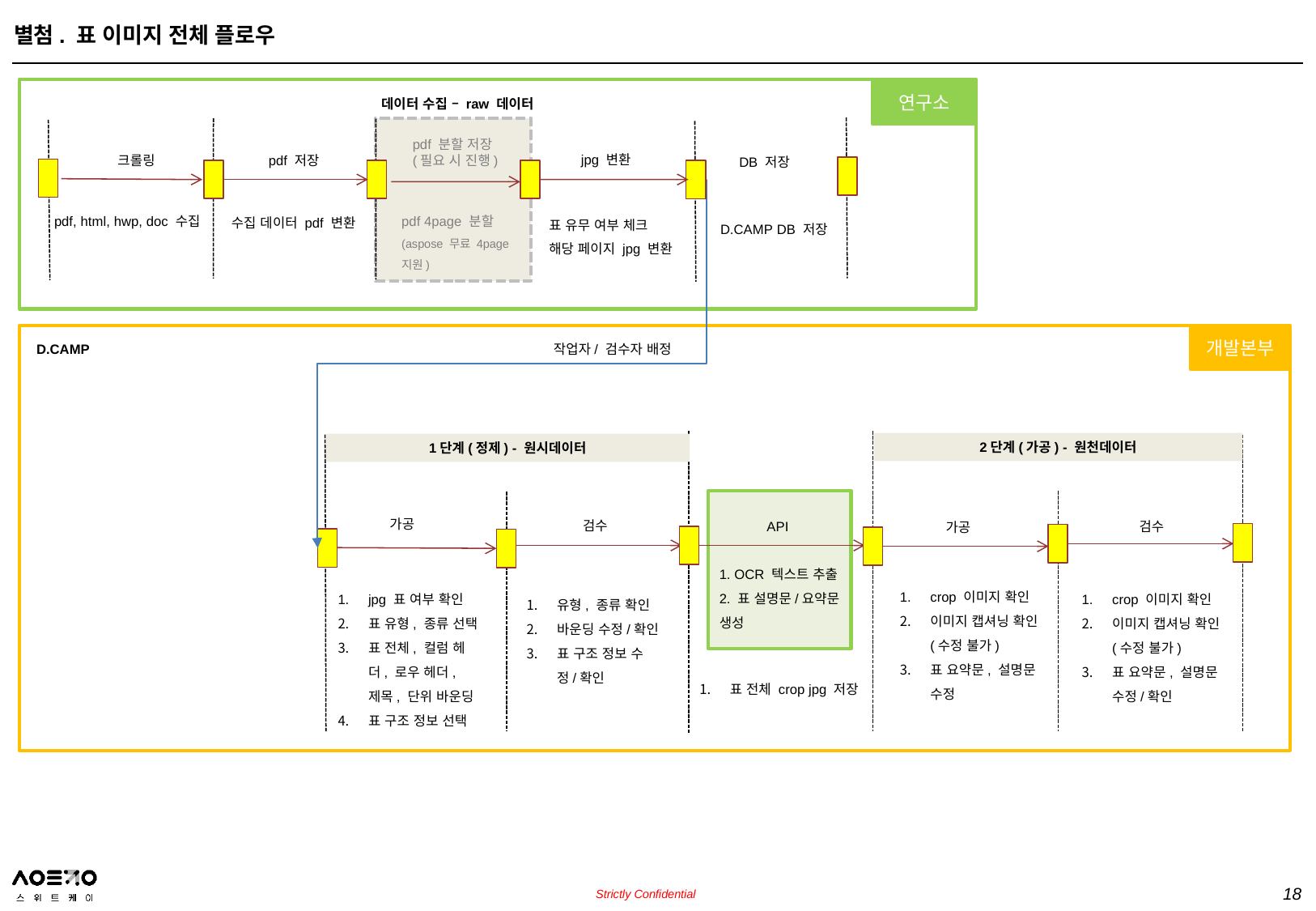

별첨. 표 이미지 전체 플로우

연구소
데이터 수집 – raw 데이터

pdf 분할 저장
(필요 시 진행)
jpg 변환
크롤링
pdf 저장
DB 저장

pdf, html, hwp, doc 수집
pdf 4page 분할
(aspose 무료 4page 지원)
수집 데이터 pdf 변환
표 유무 여부 체크
해당 페이지 jpg 변환
D.CAMP DB 저장

개발본부
D.CAMP
작업자/ 검수자 배정
2단계(가공) - 원천데이터
1단계(정제) - 원시데이터

가공
검수
API
검수
가공

1. OCR 텍스트 추출
2. 표 설명문/요약문 생성

crop 이미지 확인
이미지 캡셔닝 확인(수정 불가)
표 요약문, 설명문 수정
jpg 표 여부 확인
표 유형, 종류 선택
표 전체, 컬럼 헤더, 로우 헤더, 제목, 단위 바운딩
표 구조 정보 선택
crop 이미지 확인
이미지 캡셔닝 확인(수정 불가)
표 요약문, 설명문 수정/확인
유형, 종류 확인
바운딩 수정/확인
표 구조 정보 수정/확인
표 전체 crop jpg 저장